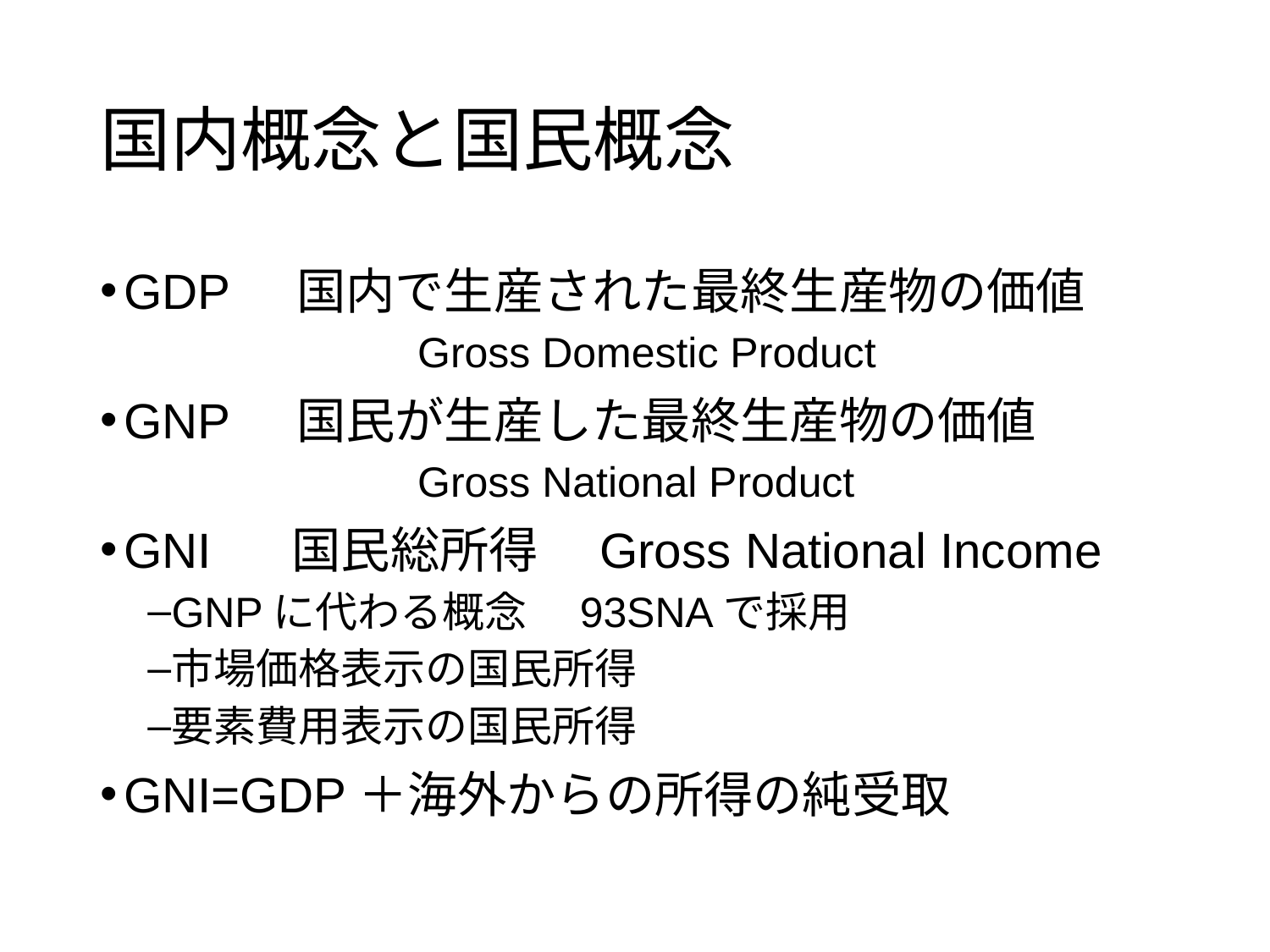

# 国内概念と国民概念
GDP    国内で生産された最終生産物の価値
		Gross Domestic Product
GNP    国民が生産した最終生産物の価値
		Gross National Product
GNI     国民総所得　Gross National Income
GNPに代わる概念　93SNAで採用
市場価格表示の国民所得
要素費用表示の国民所得
GNI=GDP＋海外からの所得の純受取